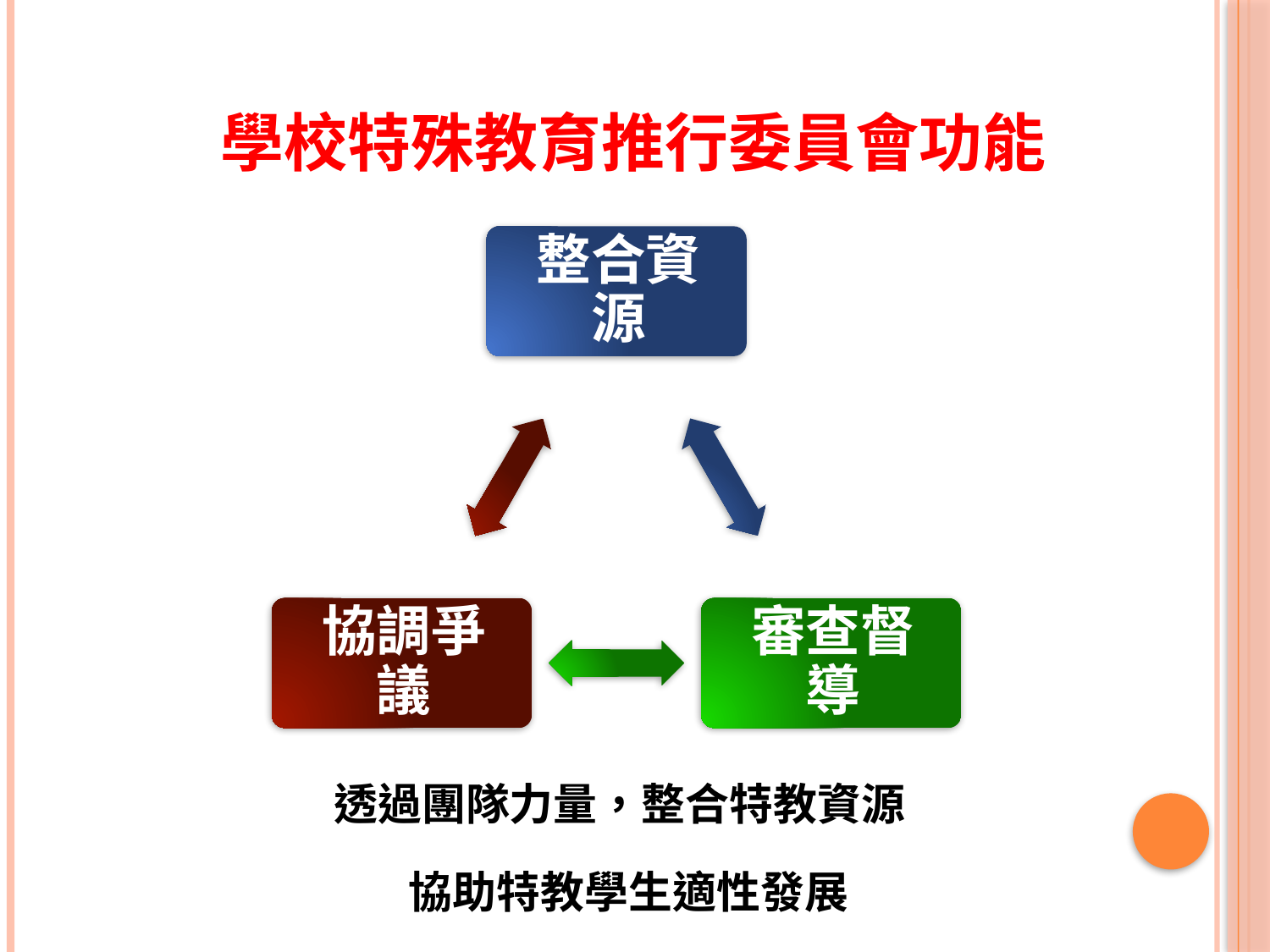

# 學校特殊教育推行委員會功能
整合資源

審查督導

協調爭議

透過團隊力量，整合特教資源
 協助特教學生適性發展